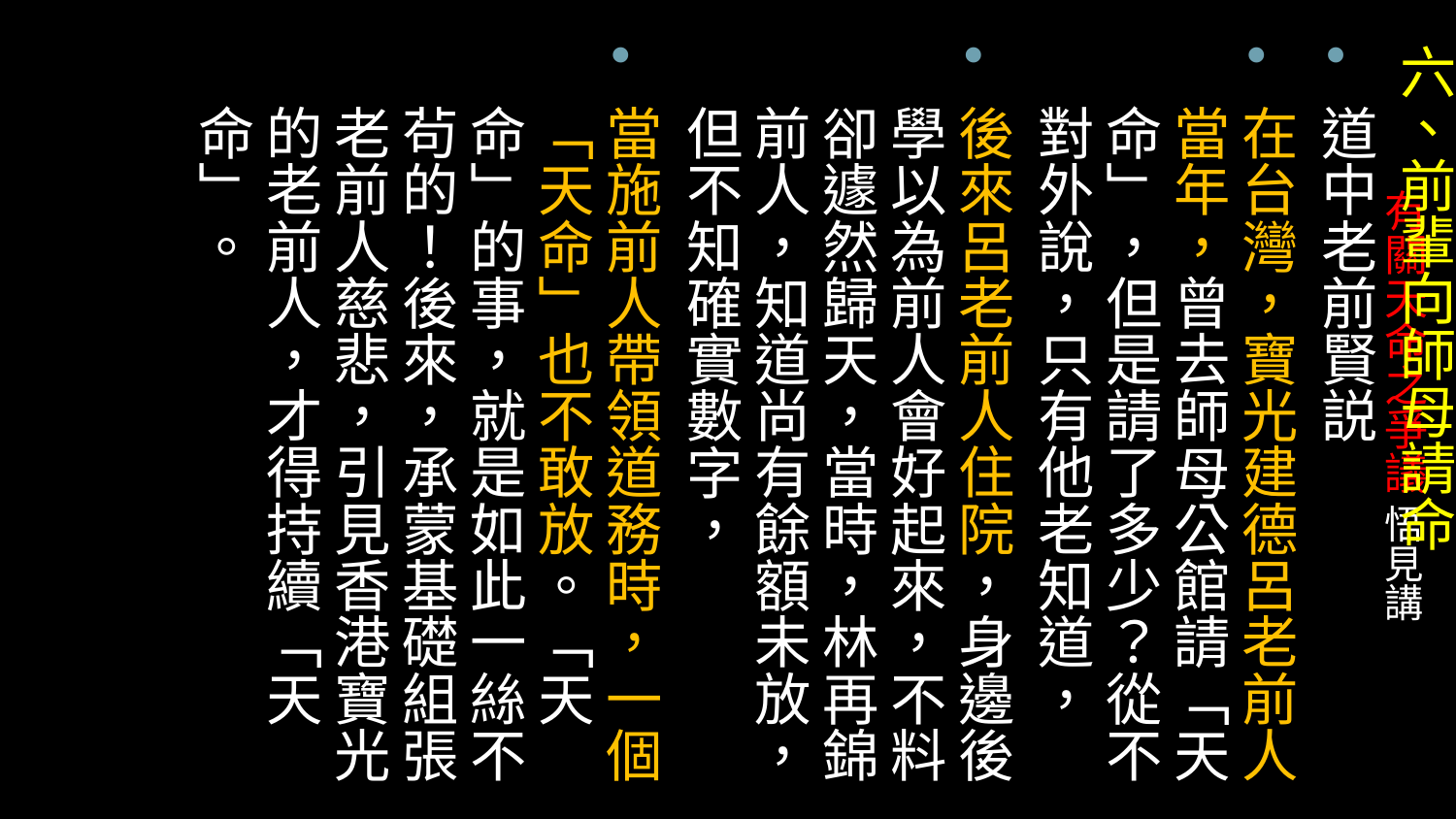

# 有關天命之爭議 悟見講
六、前輩向師母請命
道中老前賢説
在台灣，寶光建德呂老前人當年，曾去師母公館請「天命」，但是請了多少？從不對外說，只有他老知道，
後來呂老前人住院，身邊後學以為前人會好起來，不料卻遽然歸天，當時，林再錦前人，知道尚有餘額未放，但不知確實數字，
當施前人帶領道務時，一個「天命」也不敢放。「天命」的事，就是如此一絲不茍的！後來，承蒙基礎組張老前人慈悲，引見香港寶光的老前人，才得持續「天命」。